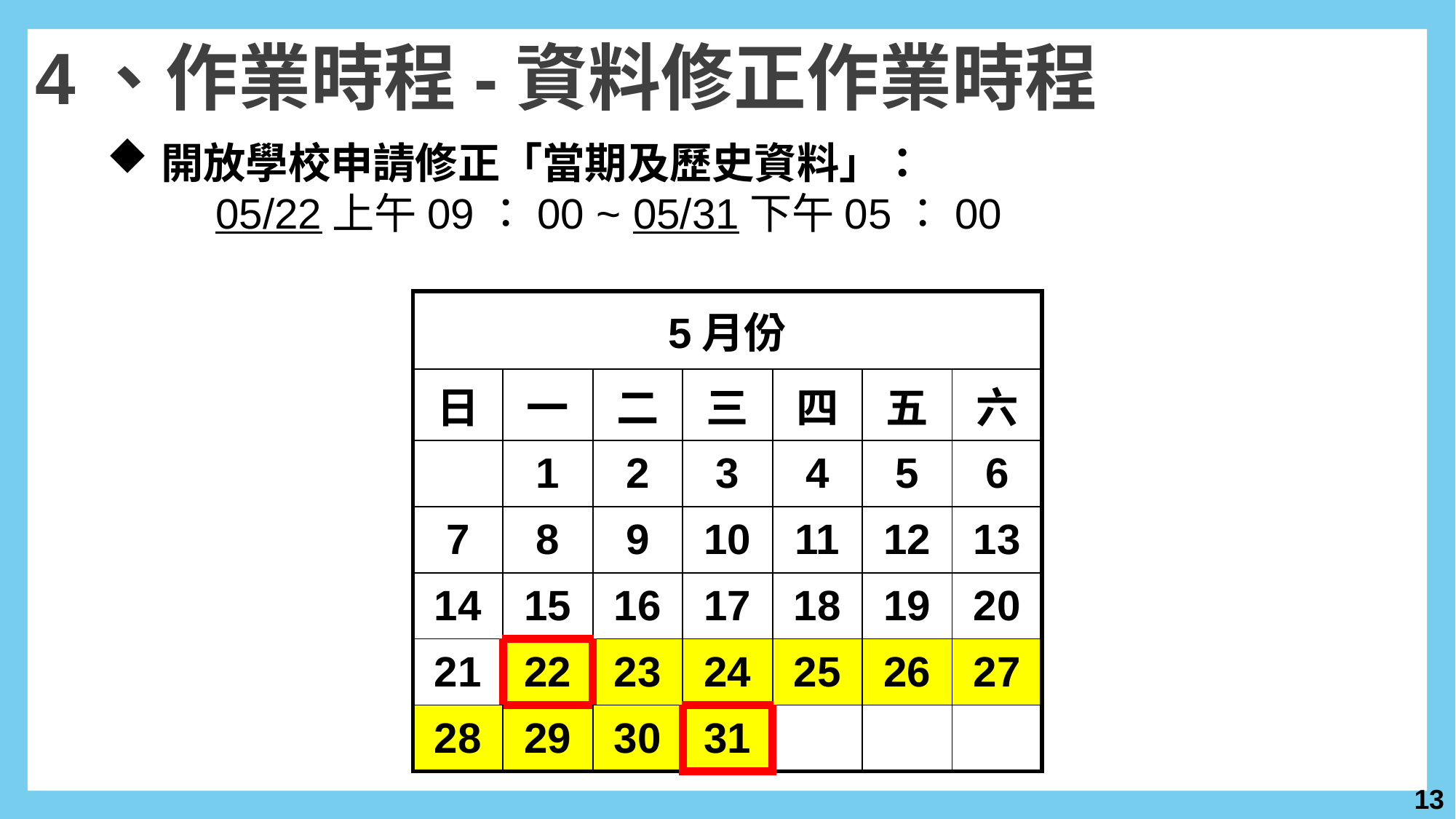

# 4、作業時程-資料修正作業時程
開放學校申請修正「當期及歷史資料」：
	05/22上午09：00 ~ 05/31下午05：00
| 5月份 |  |  |  |  |  |  |
| --- | --- | --- | --- | --- | --- | --- |
| 日 | 一 | 二 | 三 | 四 | 五 | 六 |
|  | 1 | 2 | 3 | 4 | 5 | 6 |
| 7 | 8 | 9 | 10 | 11 | 12 | 13 |
| 14 | 15 | 16 | 17 | 18 | 19 | 20 |
| 21 | 22 | 23 | 24 | 25 | 26 | 27 |
| 28 | 29 | 30 | 31 |  |  |  |
13